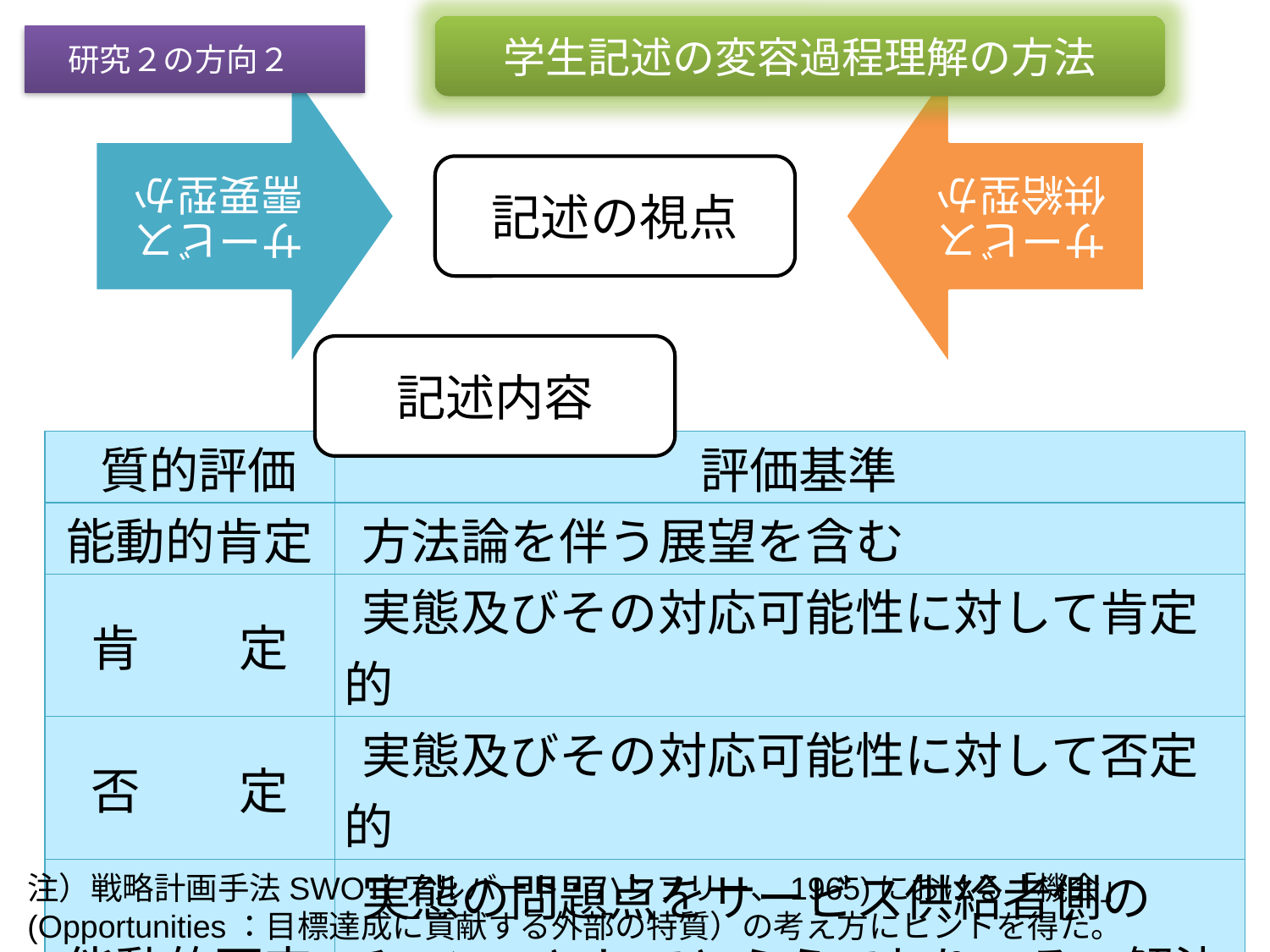

学生記述の変容過程理解の方法
研究２の方向２
サービス需要型か
サービス供給型か
記述の視点
記述内容
| 質的評価 | 評価基準 |
| --- | --- |
| 能動的肯定 | 方法論を伴う展望を含む |
| 肯　　定 | 実態及びその対応可能性に対して肯定的 |
| 否　　定 | 実態及びその対応可能性に対して否定的 |
| 能動的否定 | 実態の問題点をサービス供給者側のチャンスとしてとらえており、その解決の方針または展望を含む |
注）戦略計画手法SWOT(アルバート・ハンフリー、1965)における「機会」(Opportunities：目標達成に貢献する外部の特質）の考え方にヒントを得た。